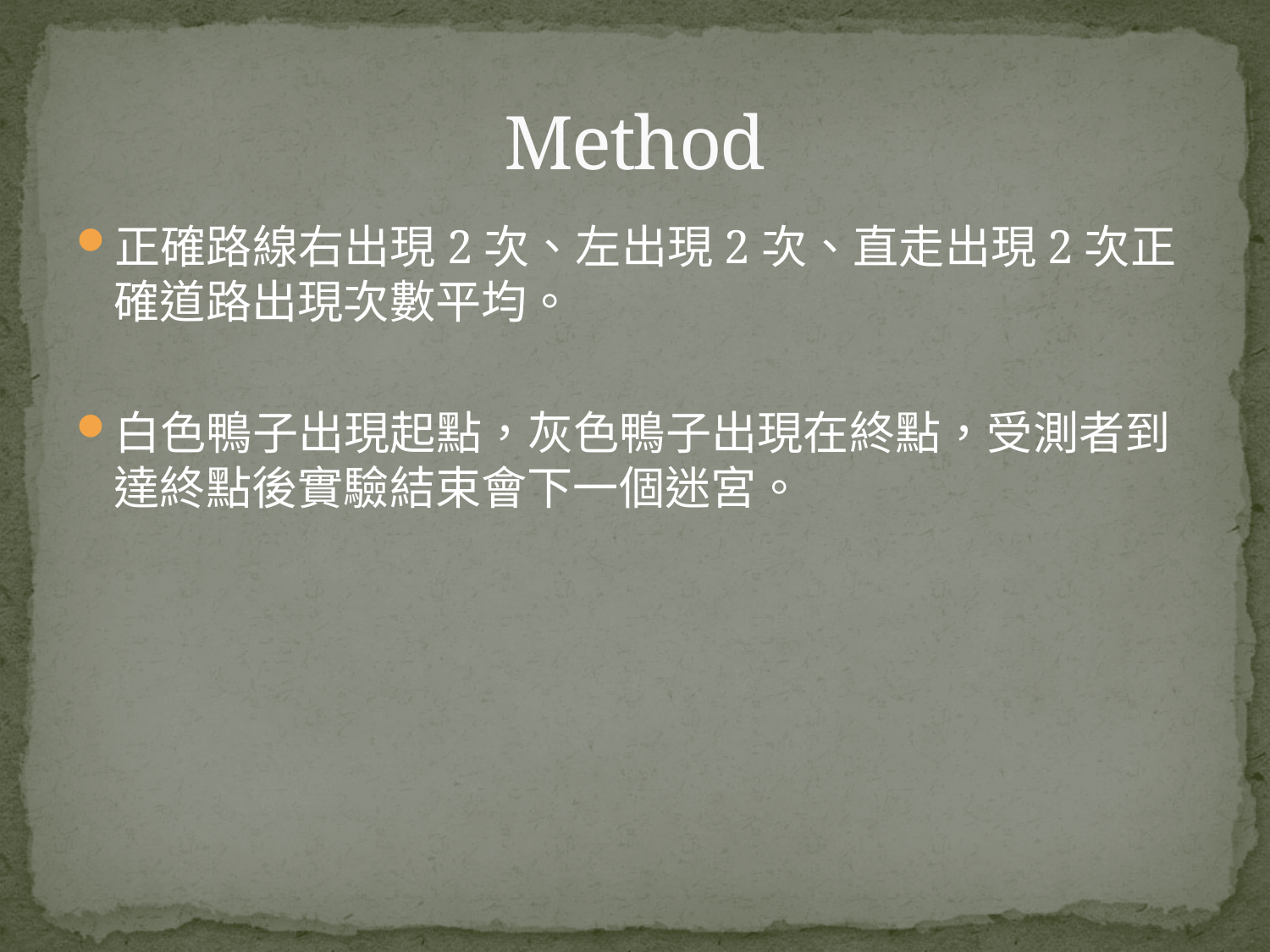

# Method
正確路線右出現2次、左出現2次、直走出現2次正確道路出現次數平均。

白色鴨子出現起點，灰色鴨子出現在終點，受測者到達終點後實驗結束會下一個迷宮。